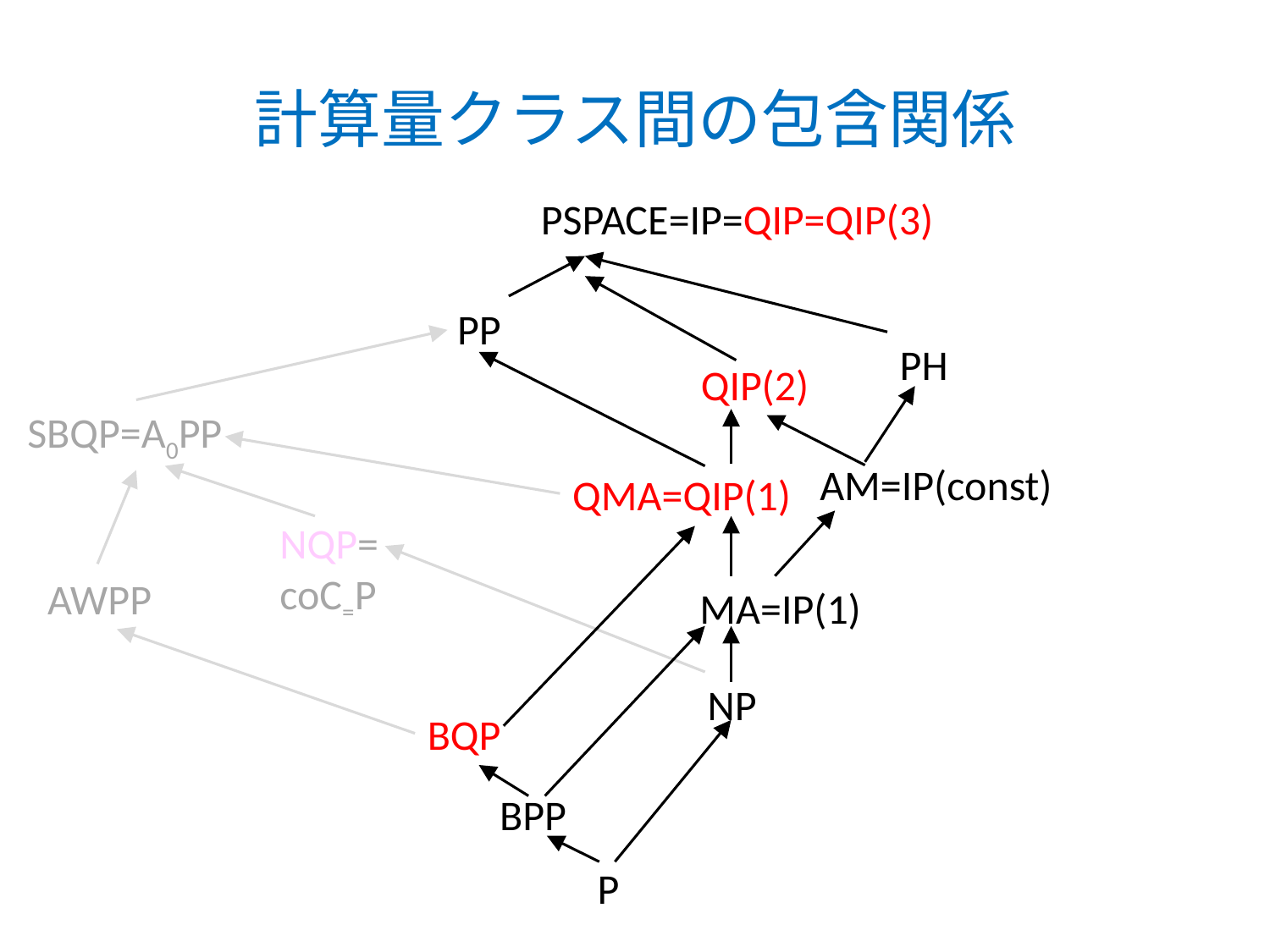

# 計算量クラス間の包含関係
PSPACE=IP=QIP=QIP(3)
PP
PH
QIP(2)
SBQP=A0PP
AM=IP(const)
QMA=QIP(1)
NQP=coC=P
AWPP
MA=IP(1)
NP
BQP
BPP
P